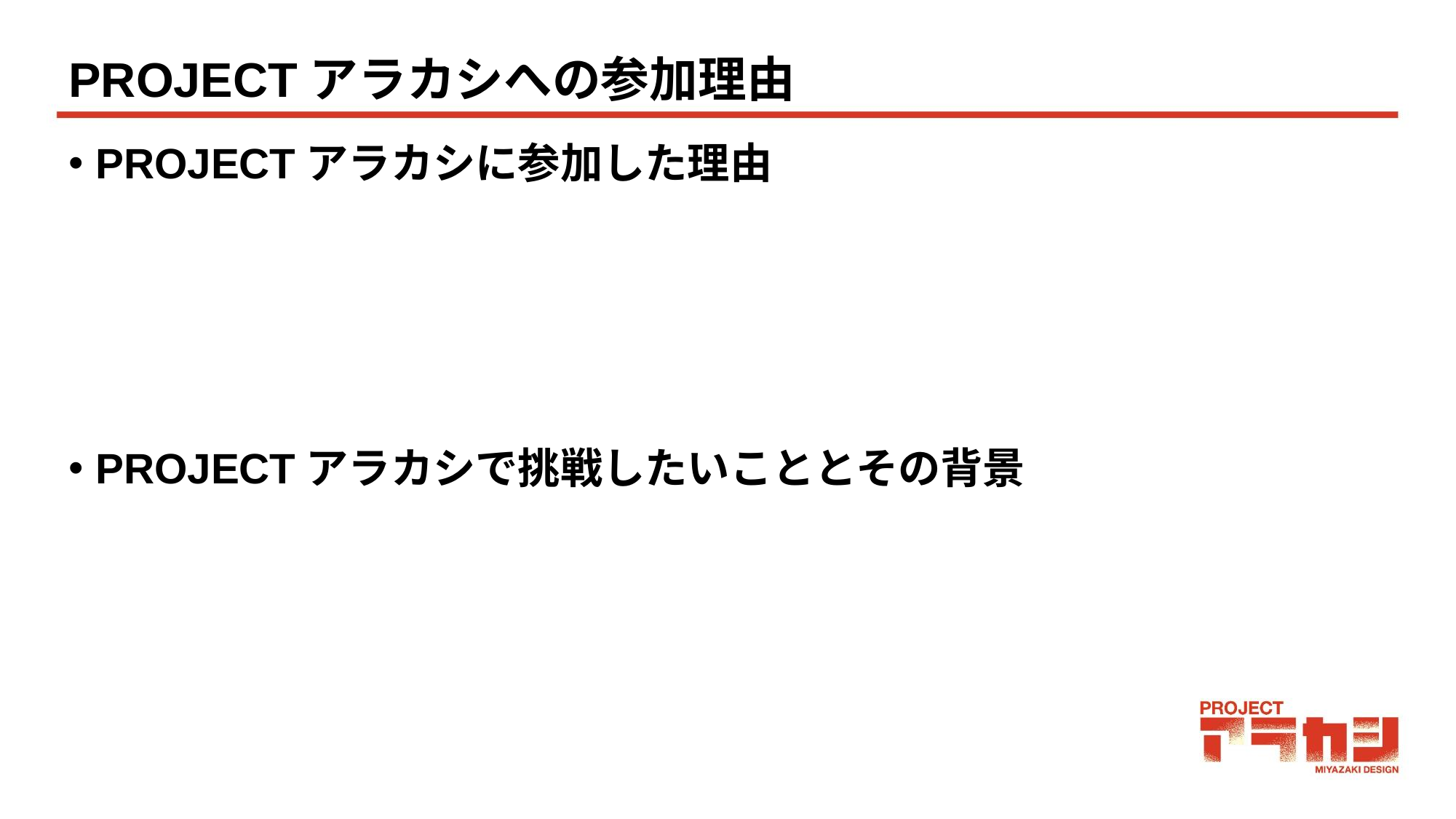

# PROJECTアラカシへの参加理由
PROJECTアラカシに参加した理由

PROJECTアラカシで挑戦したいこととその背景